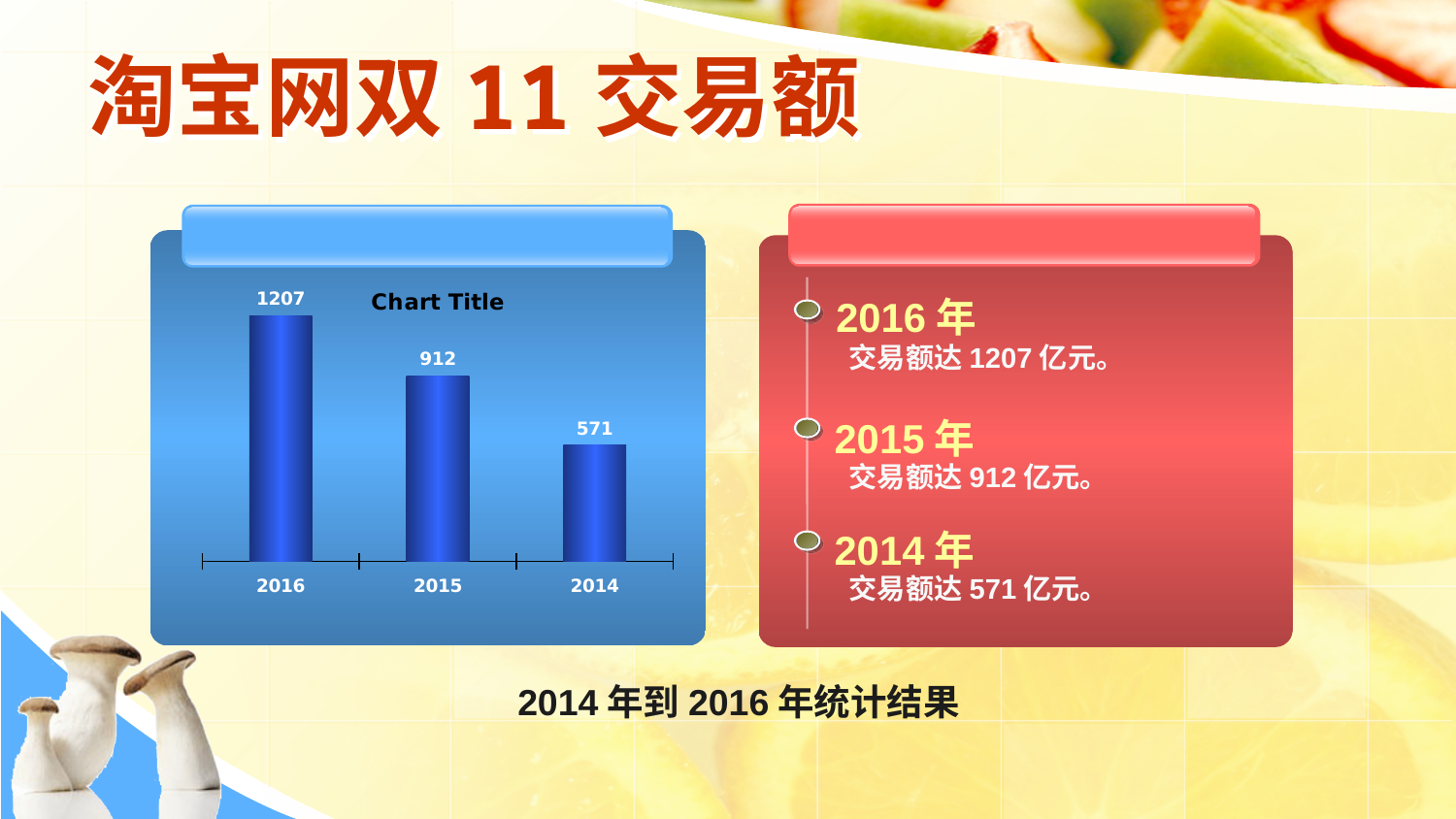

# 淘宝网双11交易额

### Chart:

| Category |  |
|---|---|
| 2016 | 1207.0 |
| 2015 | 912.0 |
| 2014 | 571.0 |
 2016年

交易额达1207亿元。
 2015年

交易额达912亿元。
 2014年

交易额达571亿元。
2014年到2016年统计结果